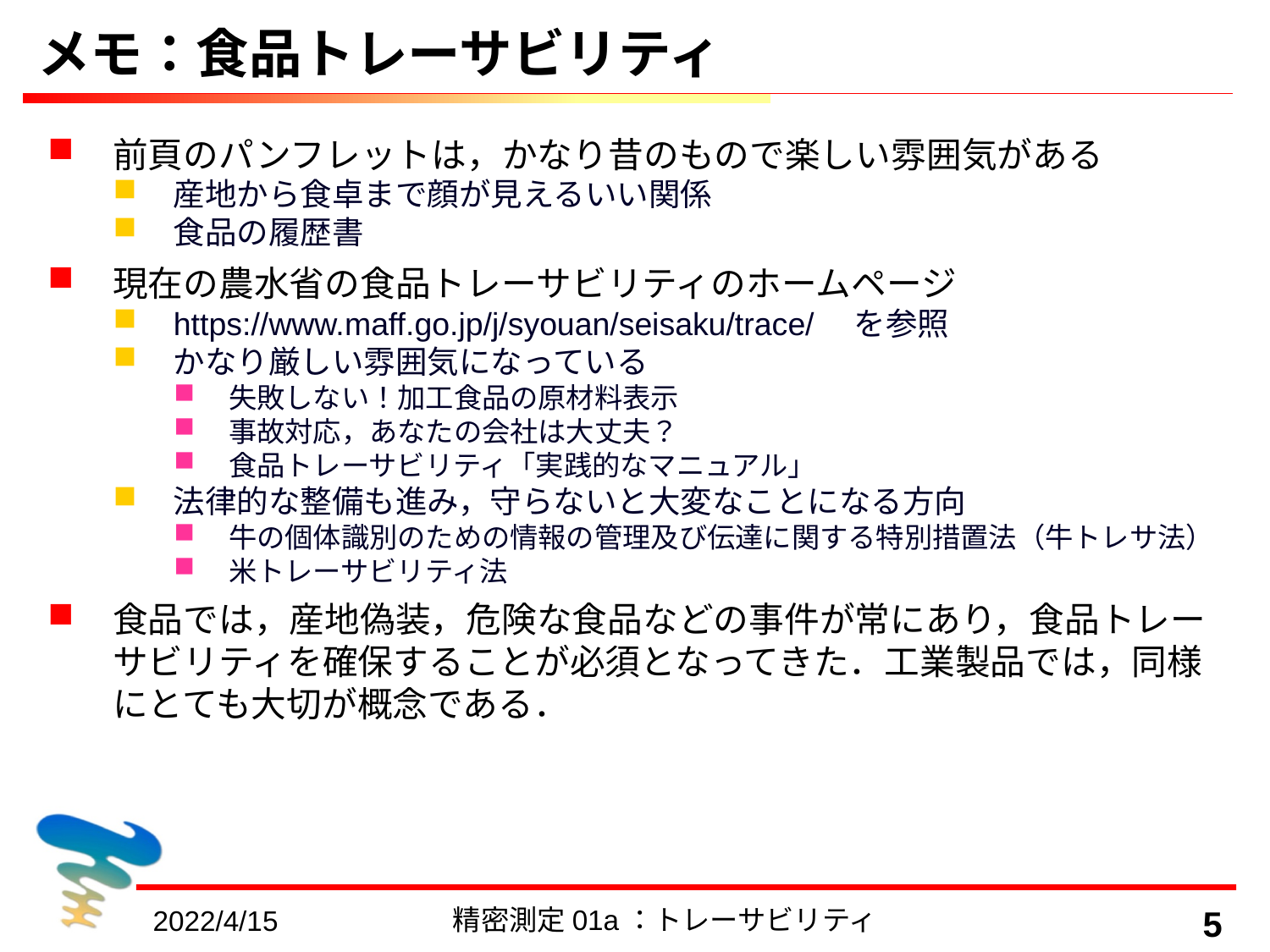

# メモ：食品トレーサビリティ
前頁のパンフレットは，かなり昔のもので楽しい雰囲気がある
産地から食卓まで顔が見えるいい関係
食品の履歴書
現在の農水省の食品トレーサビリティのホームページ
https://www.maff.go.jp/j/syouan/seisaku/trace/　を参照
かなり厳しい雰囲気になっている
失敗しない！加工食品の原材料表示
事故対応，あなたの会社は大丈夫？
食品トレーサビリティ「実践的なマニュアル」
法律的な整備も進み，守らないと大変なことになる方向
牛の個体識別のための情報の管理及び伝達に関する特別措置法（牛トレサ法）
米トレーサビリティ法
食品では，産地偽装，危険な食品などの事件が常にあり，食品トレーサビリティを確保することが必須となってきた．工業製品では，同様にとても大切が概念である．
精密測定01a：トレーサビリティ
5
2022/4/15